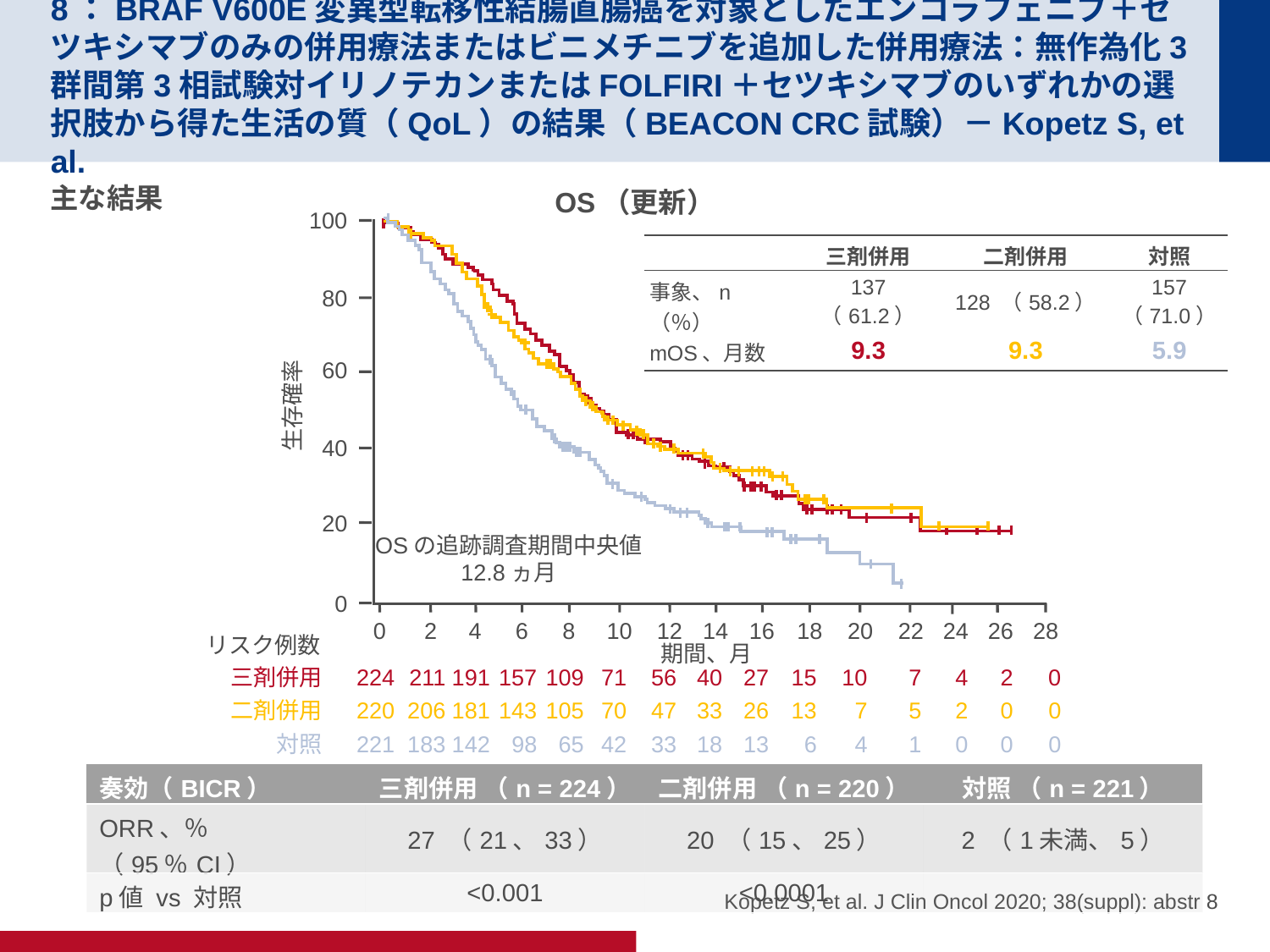

# 8：BRAF V600E変異型転移性結腸直腸癌を対象としたエンコラフェニブ＋セツキシマブのみの併用療法またはビニメチニブを追加した併用療法：無作為化3群間第3相試験対イリノテカンまたはFOLFIRI＋セツキシマブのいずれかの選択肢から得た生活の質（QoL）の結果（BEACON CRC試験）－Kopetz S, et al.
主な結果
OS（更新）
100
80
60
40
20

生存確率
OSの追跡調査期間中央値
12.8ヵ月
0

0
2
4
6
8
10
12
14
16
18
20
22
24
26
28
リスク例数
期間、月
三剤併用
224
211
191
157
109
71
56
40
27
15
10
7
4
2
0
二剤併用
220
206
181
143
105
70
47
33
26
13
7
5
2
0
0
対照
221
183
142
98
65
42
33
18
13
6
4
1
0
0
0
|  | 三剤併用 | 二剤併用 | 対照 |
| --- | --- | --- | --- |
| 事象、n （％） | 137 （61.2） | 128 （58.2） | 157 （71.0） |
| mOS、月数 | 9.3 | 9.3 | 5.9 |
| 奏効（BICR） | 三剤併用 （n = 224） | 二剤併用 （n = 220） | 対照 （n = 221） |
| --- | --- | --- | --- |
| ORR、％ （95％CI） | 27 （21、33） | 20 （15、25） | 2 （1未満、5） |
| p値 vs 対照 | <0.001 | <0.0001 |  |
Kopetz S, et al. J Clin Oncol 2020; 38(suppl): abstr 8